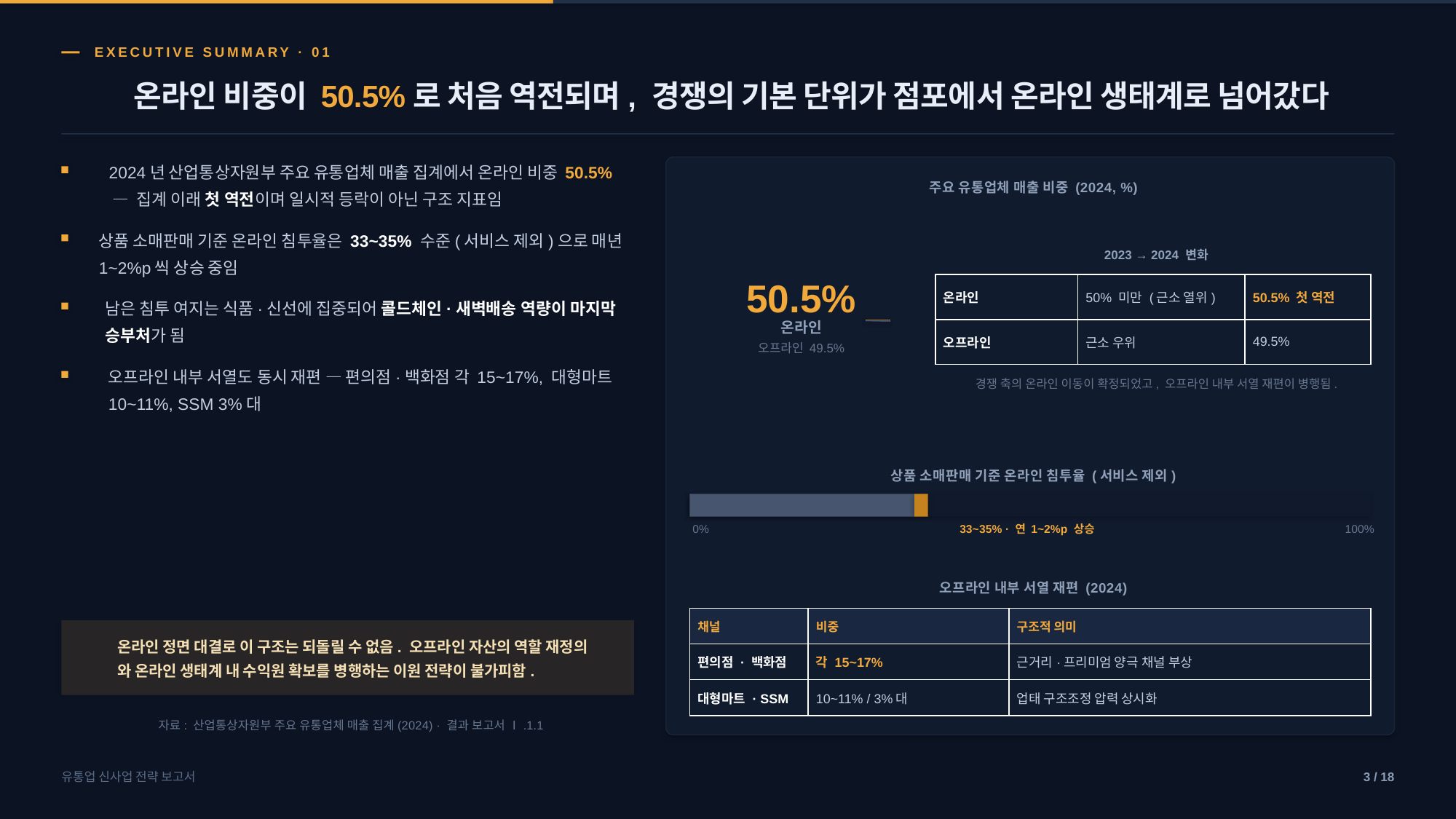

EXECUTIVE SUMMARY · 01

온라인 비중이 50.5%로 처음 역전되며, 경쟁의 기본 단위가 점포에서 온라인 생태계로 넘어갔다

2024년 산업통상자원부 주요 유통업체 매출 집계에서 온라인 비중 50.5%
 — 집계 이래 첫 역전이며 일시적 등락이 아닌 구조 지표임

주요 유통업체 매출 비중 (2024, %)
상품 소매판매 기준 온라인 침투율은 33~35% 수준(서비스 제외)으로 매년
1~2%p씩 상승 중임

2023 → 2024 변화
50.5%
| 온라인 | 50% 미만 (근소 열위) | 50.5% 첫 역전 |
| --- | --- | --- |
| 오프라인 | 근소 우위 | 49.5% |
남은 침투 여지는 식품·신선에 집중되어 콜드체인·새벽배송 역량이 마지막
승부처가 됨

온라인
오프라인 49.5%
오프라인 내부 서열도 동시 재편 — 편의점·백화점 각 15~17%, 대형마트
10~11%, SSM 3%대

경쟁 축의 온라인 이동이 확정되었고, 오프라인 내부 서열 재편이 병행됨.
상품 소매판매 기준 온라인 침투율 (서비스 제외)

0%
33~35% · 연 1~2%p 상승
100%
오프라인 내부 서열 재편 (2024)
| 채널 | 비중 | 구조적 의미 |
| --- | --- | --- |
| 편의점 · 백화점 | 각 15~17% | 근거리·프리미엄 양극 채널 부상 |
| 대형마트 · SSM | 10~11% / 3%대 | 업태 구조조정 압력 상시화 |

온라인 정면 대결로 이 구조는 되돌릴 수 없음. 오프라인 자산의 역할 재정의
와 온라인 생태계 내 수익원 확보를 병행하는 이원 전략이 불가피함.
자료: 산업통상자원부 주요 유통업체 매출 집계(2024) · 결과 보고서 Ⅰ.1.1
유통업 신사업 전략 보고서
3 / 18